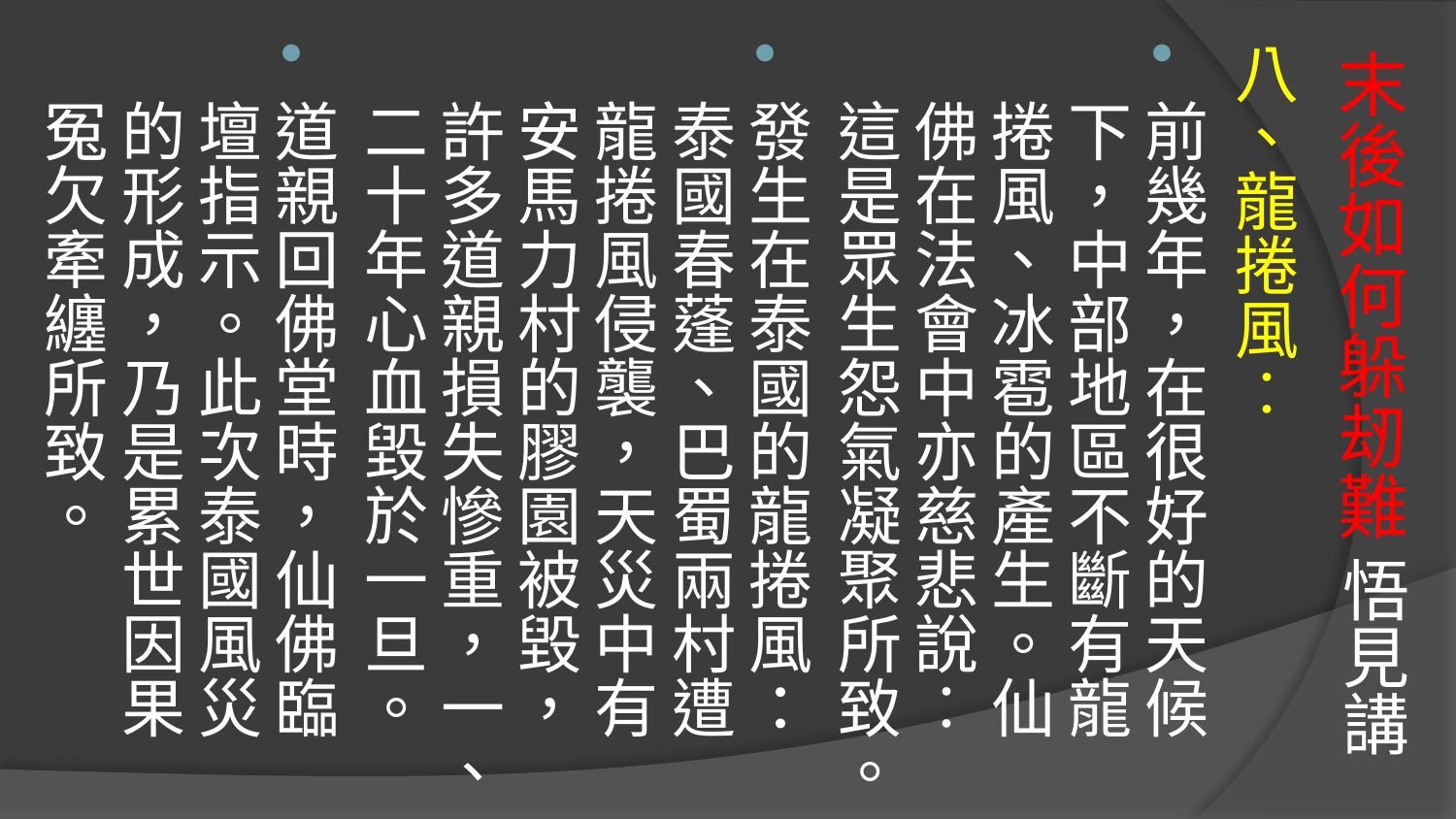

# 末後如何躲刼難 悟見講
八、龍捲風︰
前幾年，在很好的天候下，中部地區不斷有龍捲風、冰雹的產生。仙佛在法會中亦慈悲說︰這是眾生怨氣凝聚所致。
發生在泰國的龍捲風：泰國春蓬、巴蜀兩村遭龍捲風侵襲，天災中有安馬力村的膠園被毀，許多道親損失慘重，一、二十年心血毀於一旦。
道親回佛堂時，仙佛臨壇指示。此次泰國風災的形成，乃是累世因果冤欠牽纏所致。